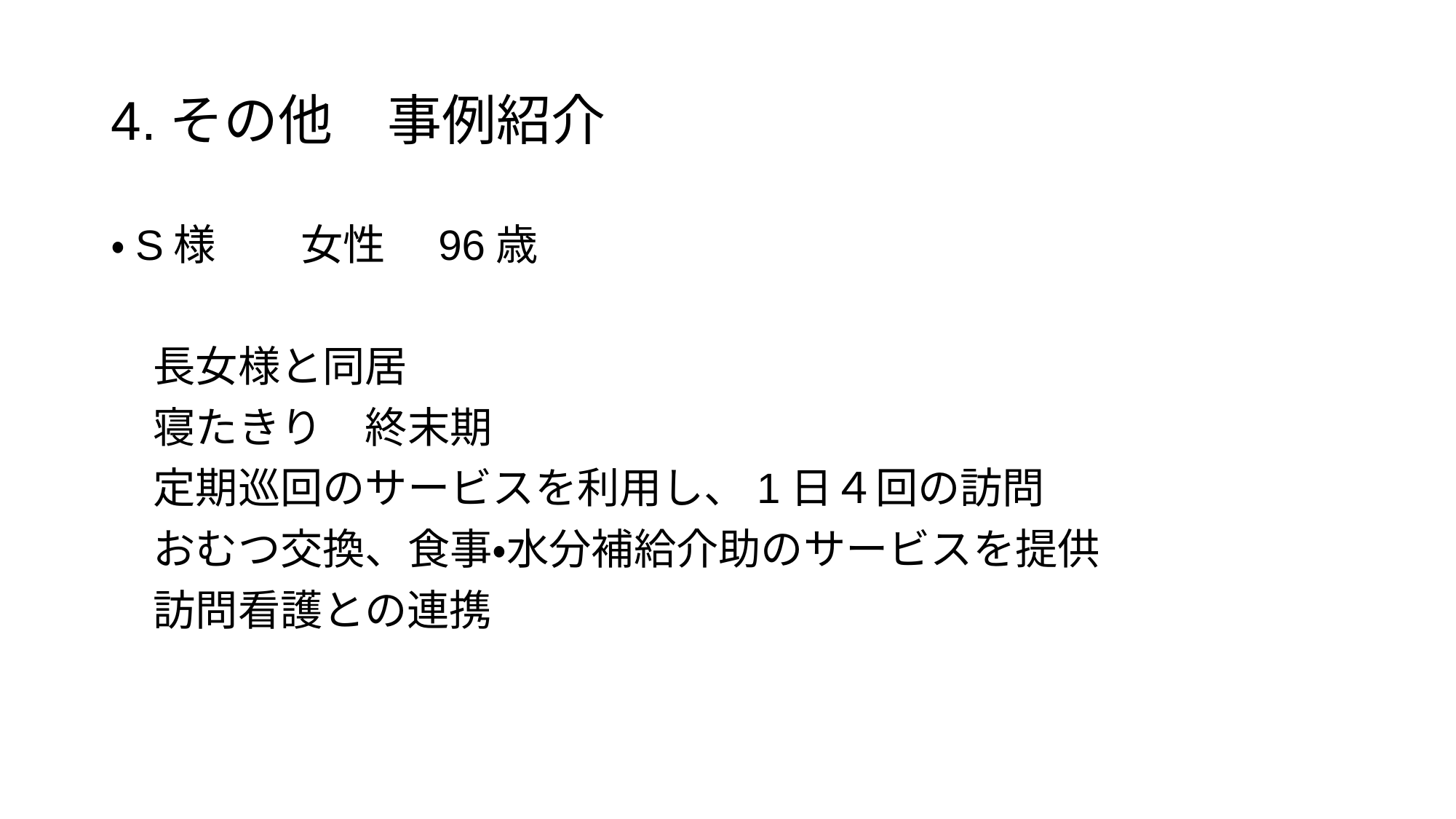

# 4.その他　事例紹介
・S様　　女性　96歳

　長女様と同居
　寝たきり　終末期
　定期巡回のサービスを利用し、1日４回の訪問
　おむつ交換、食事・水分補給介助のサービスを提供
　訪問看護との連携